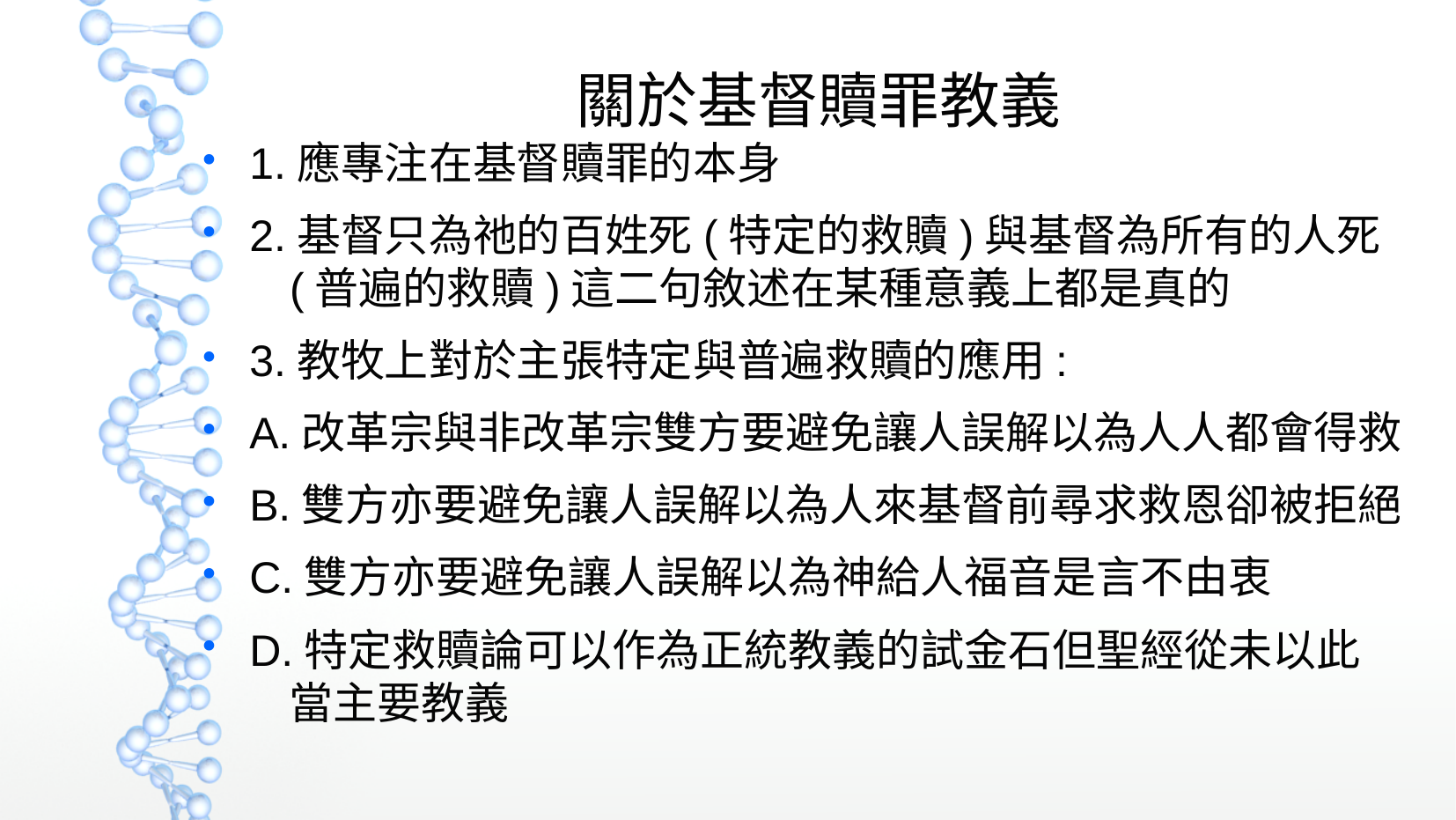

關於基督贖罪教義
1.應專注在基督贖罪的本身
2.基督只為祂的百姓死(特定的救贖)與基督為所有的人死      (普遍的救贖)這二句敘述在某種意義上都是真的
3.教牧上對於主張特定與普遍救贖的應用:
A.改革宗與非改革宗雙方要避免讓人誤解以為人人都會得救
B.雙方亦要避免讓人誤解以為人來基督前尋求救恩卻被拒絕
C.雙方亦要避免讓人誤解以為神給人福音是言不由衷
D.特定救贖論可以作為正統教義的試金石但聖經從未以此         當主要教義